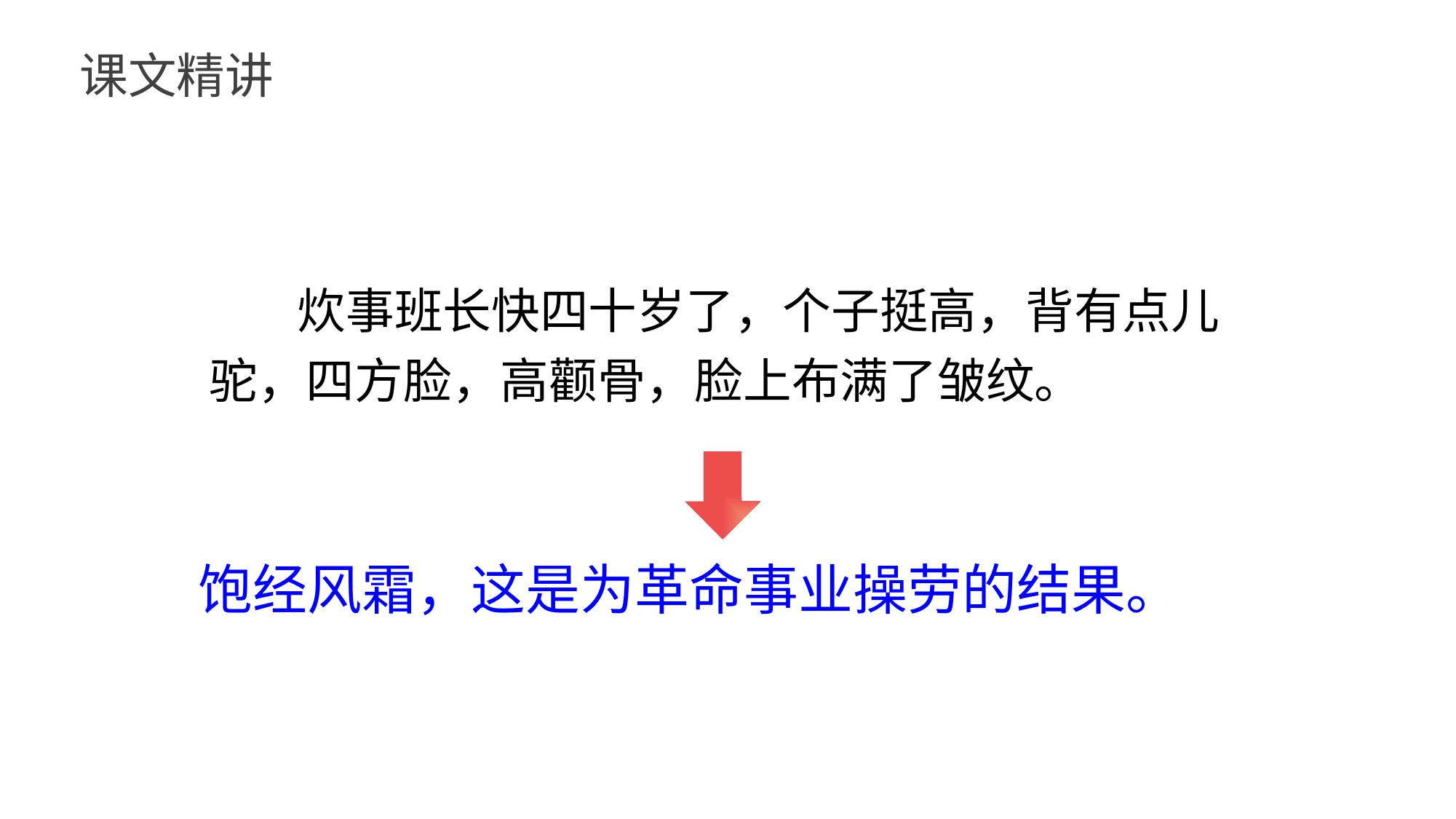

课文精讲
       炊事班长快四十岁了，个子挺高，背有点儿驼，四方脸，高颧骨，脸上布满了皱纹。

饱经风霜，这是为革命事业操劳的结果。